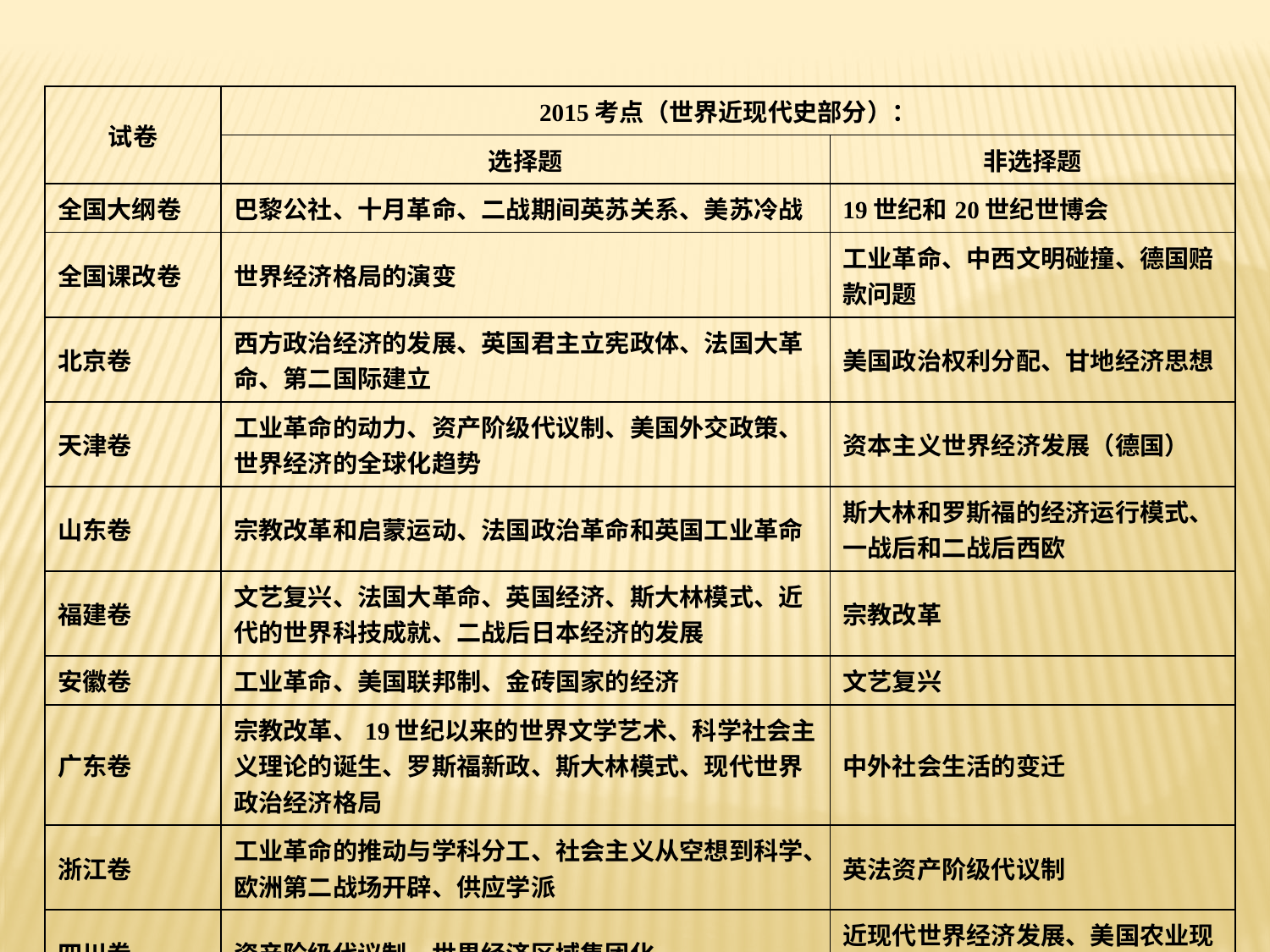

| 试卷 | 2015考点（世界近现代史部分）： |  |
| --- | --- | --- |
|  | 选择题 | 非选择题 |
| 全国大纲卷 | 巴黎公社、十月革命、二战期间英苏关系、美苏冷战 | 19世纪和20世纪世博会 |
| 全国课改卷 | 世界经济格局的演变 | 工业革命、中西文明碰撞、德国赔款问题 |
| 北京卷 | 西方政治经济的发展、英国君主立宪政体、法国大革命、第二国际建立 | 美国政治权利分配、甘地经济思想 |
| 天津卷 | 工业革命的动力、资产阶级代议制、美国外交政策、世界经济的全球化趋势 | 资本主义世界经济发展（德国） |
| 山东卷 | 宗教改革和启蒙运动、法国政治革命和英国工业革命 | 斯大林和罗斯福的经济运行模式、一战后和二战后西欧 |
| 福建卷 | 文艺复兴、法国大革命、英国经济、斯大林模式、近代的世界科技成就、二战后日本经济的发展 | 宗教改革 |
| 安徽卷 | 工业革命、美国联邦制、金砖国家的经济 | 文艺复兴 |
| 广东卷 | 宗教改革、19世纪以来的世界文学艺术、科学社会主义理论的诞生、罗斯福新政、斯大林模式、现代世界政治经济格局 | 中外社会生活的变迁 |
| 浙江卷 | 工业革命的推动与学科分工、社会主义从空想到科学、欧洲第二战场开辟、供应学派 | 英法资产阶级代议制 |
| 四川卷 | 资产阶级代议制、世界经济区域集团化 | 近现代世界经济发展、美国农业现代化 |